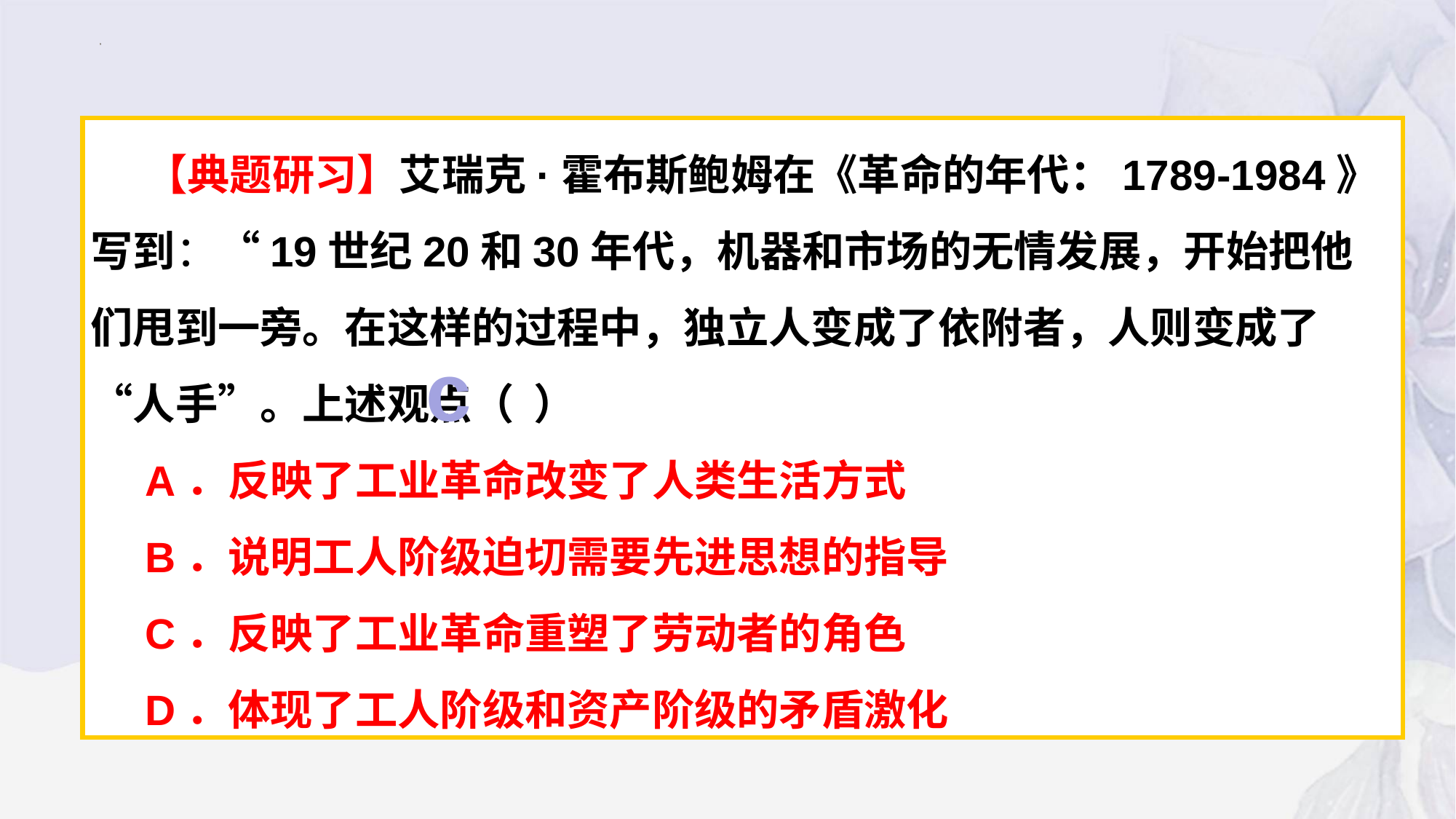

【典题研习】艾瑞克·霍布斯鲍姆在《革命的年代：1789-1984》写到：“19世纪20和30年代，机器和市场的无情发展，开始把他们甩到一旁。在这样的过程中，独立人变成了依附者，人则变成了“人手”。上述观点（  ）
A．反映了工业革命改变了人类生活方式
B．说明工人阶级迫切需要先进思想的指导
C．反映了工业革命重塑了劳动者的角色
D．体现了工人阶级和资产阶级的矛盾激化
c